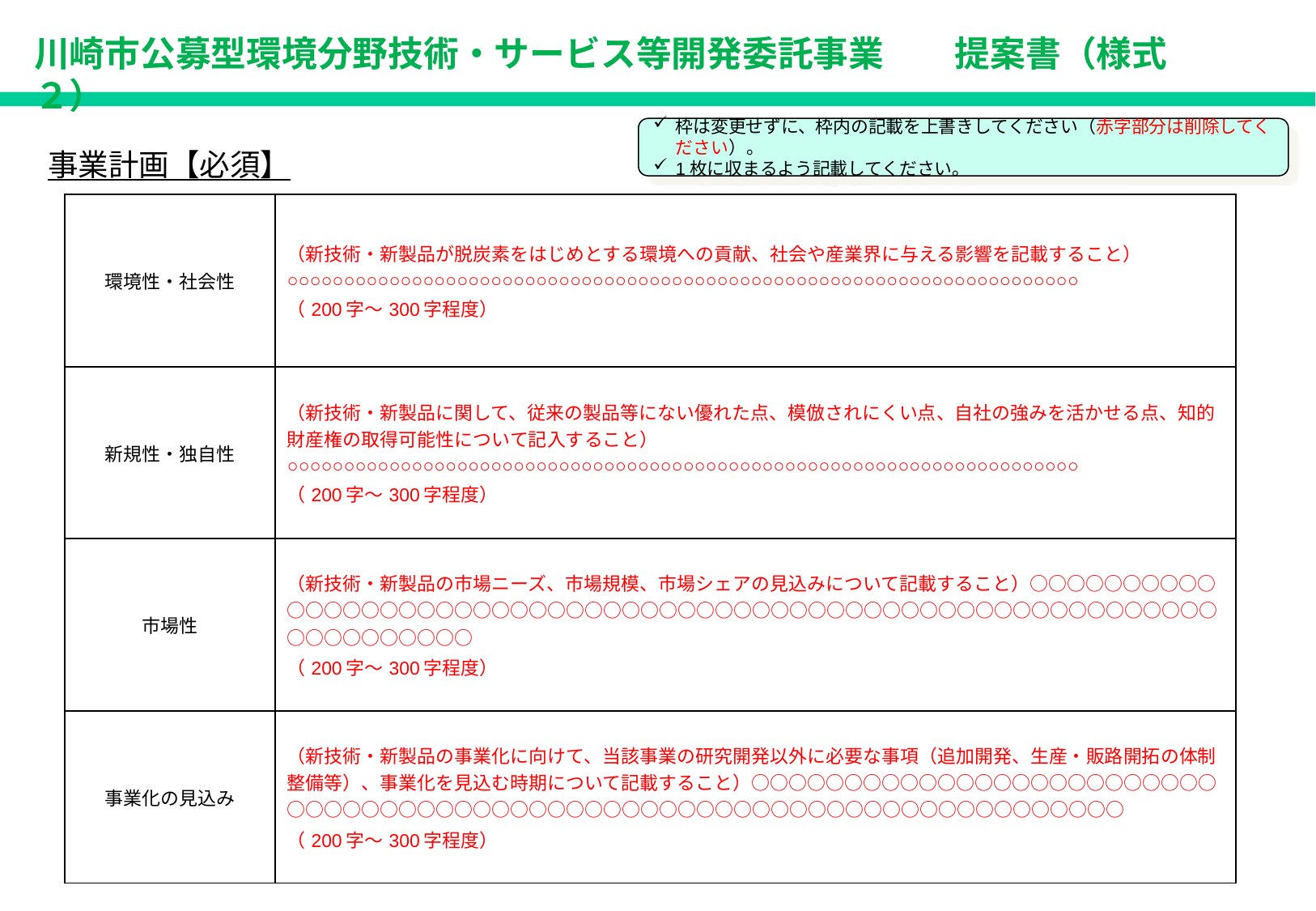

川崎市公募型環境分野技術・サービス等開発委託事業　　提案書（様式２）
枠は変更せずに、枠内の記載を上書きしてください（赤字部分は削除してください）。
1枚に収まるよう記載してください。
事業計画【必須】
| 環境性・社会性 | （新技術・新製品が脱炭素をはじめとする環境への貢献、社会や産業界に与える影響を記載すること） ○○○○○○○○○○○○○○○○○○○○○○○○○○○○○○○○○○○○○○○○○○○○○○○○○○○○○○○○○○○○○○○○○○○○○○ （200字～300字程度） |
| --- | --- |
| 新規性・独自性 | （新技術・新製品に関して、従来の製品等にない優れた点、模倣されにくい点、自社の強みを活かせる点、知的財産権の取得可能性について記入すること） ○○○○○○○○○○○○○○○○○○○○○○○○○○○○○○○○○○○○○○○○○○○○○○○○○○○○○○○○○○○○○○○○○○○○○○ （200字～300字程度） |
| 市場性 | （新技術・新製品の市場ニーズ、市場規模、市場シェアの見込みについて記載すること）○○○○○○○○○○○○○○○○○○○○○○○○○○○○○○○○○○○○○○○○○○○○○○○○○○○○○○○○○○○○○○○○○○○○○○ （200字～300字程度） |
| 事業化の見込み | （新技術・新製品の事業化に向けて、当該事業の研究開発以外に必要な事項（追加開発、生産・販路開拓の体制整備等）、事業化を見込む時期について記載すること）○○○○○○○○○○○○○○○○○○○○○○○○○○○○○○○○○○○○○○○○○○○○○○○○○○○○○○○○○○○○○○○○○○○○○○ （200字～300字程度） |